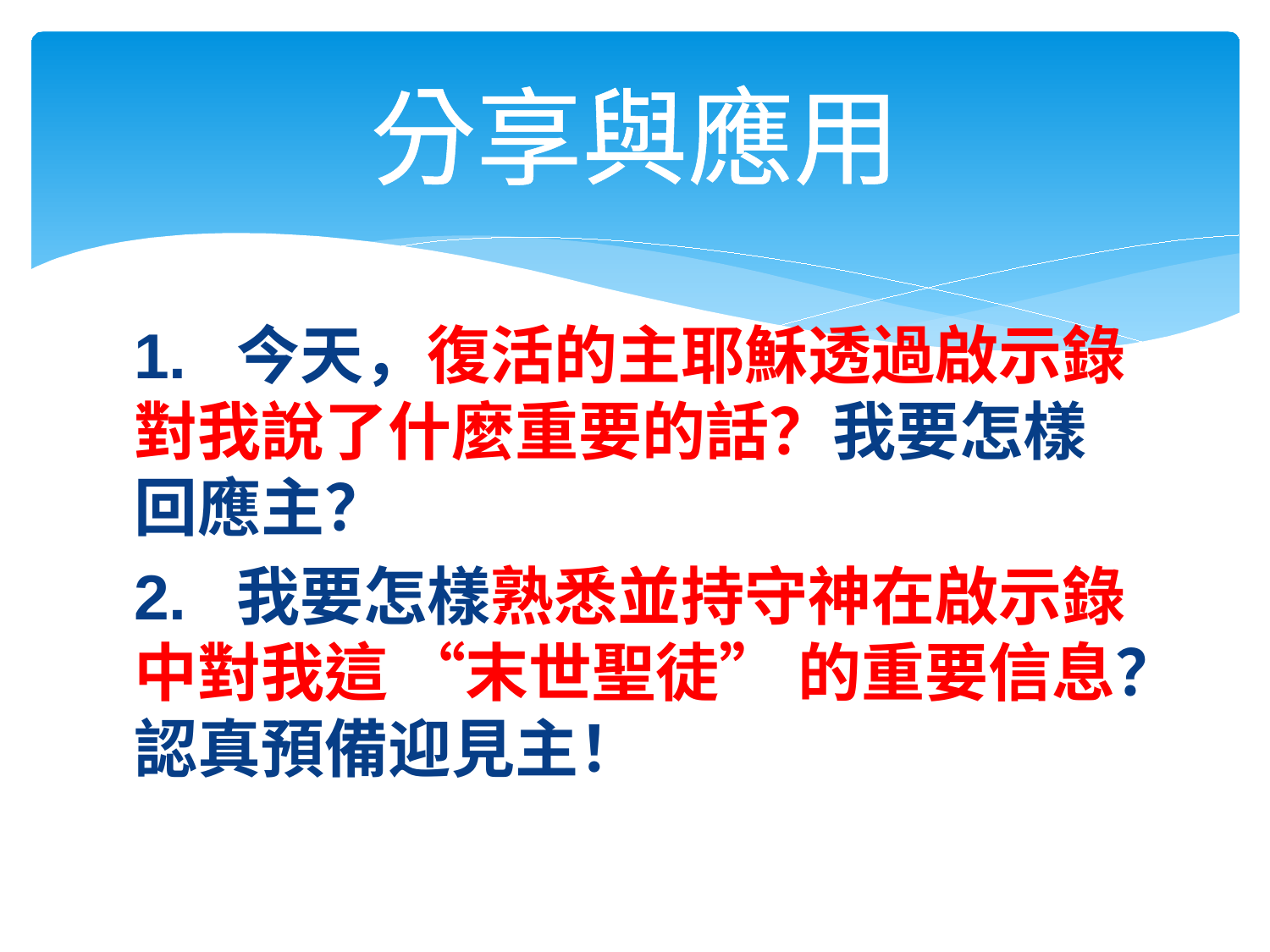

# 分享與應用
1.  今天，復活的主耶穌透過啟示錄對我說了什麼重要的話？我要怎樣回應主？
2.  我要怎樣熟悉並持守神在啟示錄中對我這 “末世聖徒” 的重要信息？認真預備迎見主！